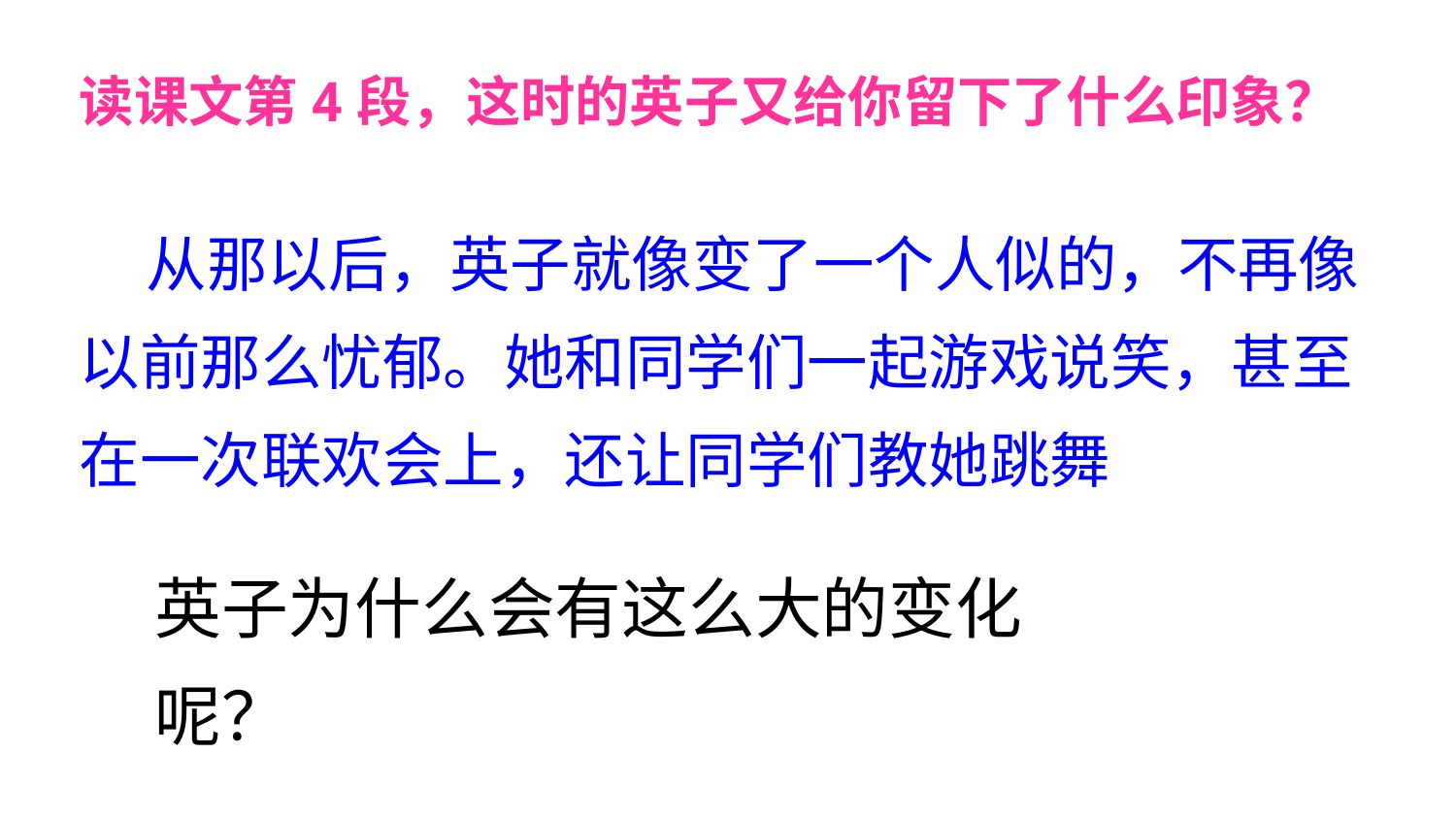

读课文第4段，这时的英子又给你留下了什么印象？

      从那以后，英子就像变了一个人似的，不再像以前那么忧郁。她和同学们一起游戏说笑，甚至在一次联欢会上，还让同学们教她跳舞

英子为什么会有这么大的变化呢？